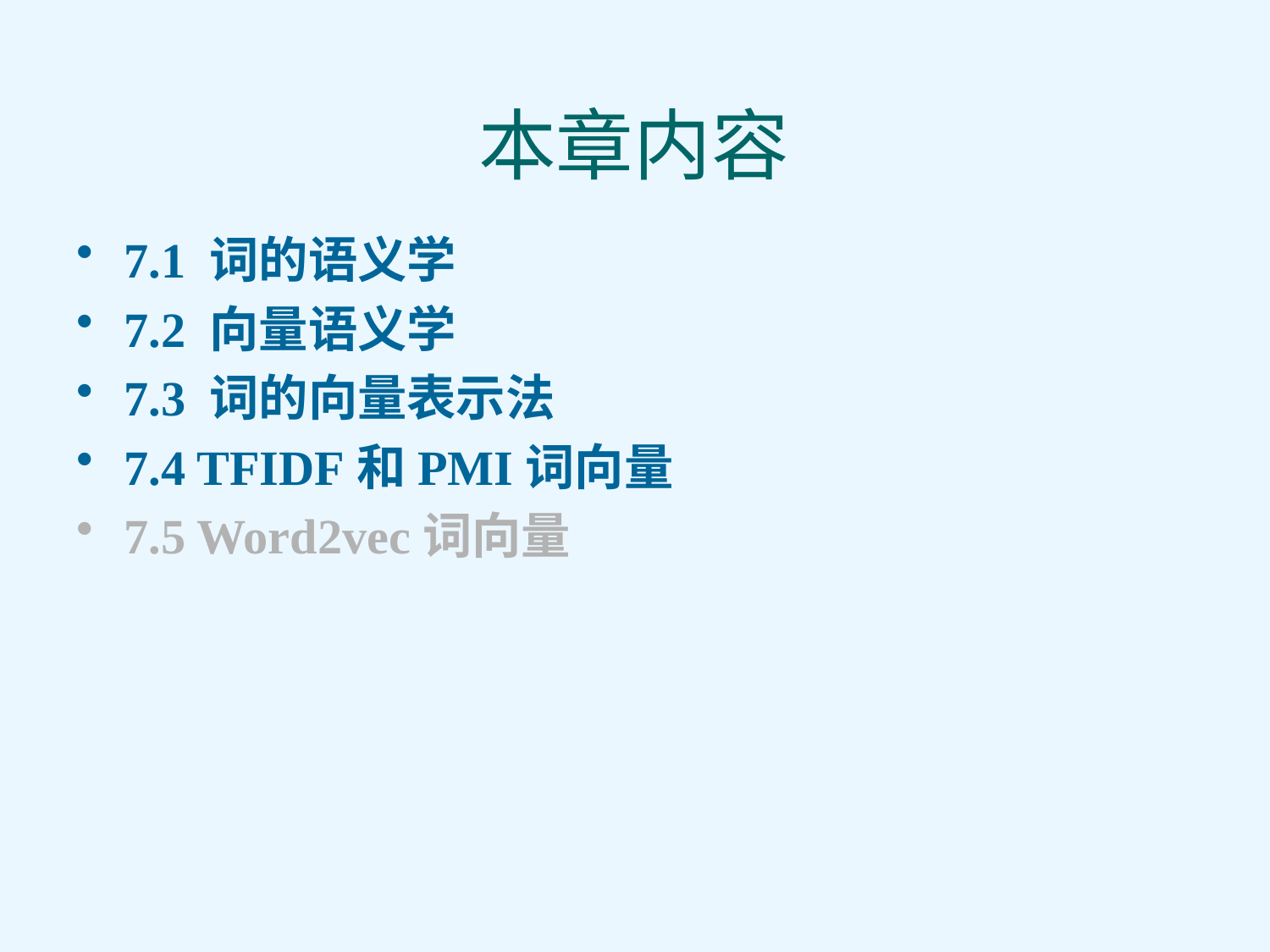

# 本章内容
7.1 词的语义学
7.2 向量语义学
7.3 词的向量表示法
7.4 TFIDF和PMI词向量
7.5 Word2vec词向量